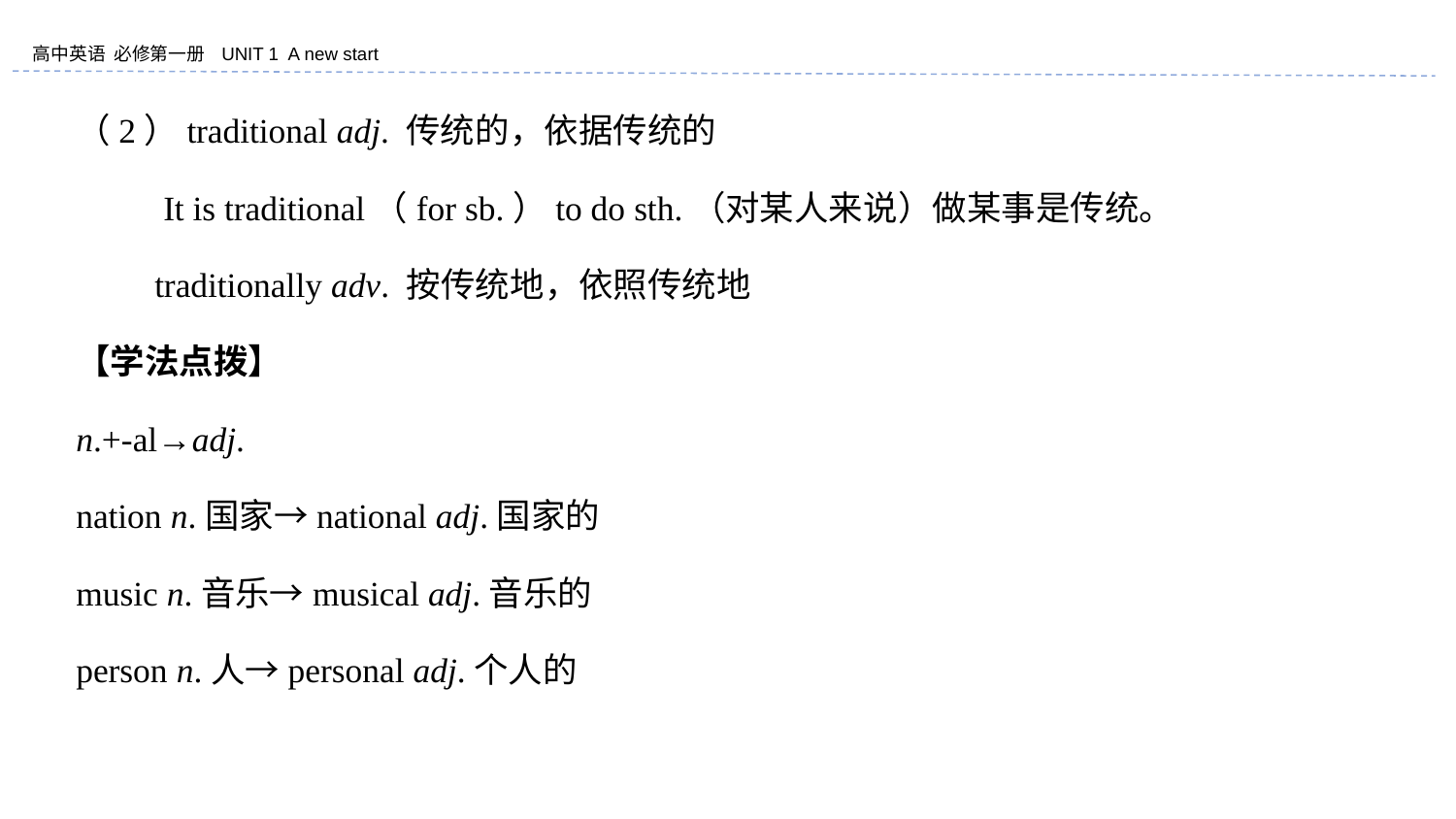

（2）traditional adj. 传统的，依据传统的
          It is traditional（for sb.）to do sth.（对某人来说）做某事是传统。
         traditionally adv. 按传统地，依照传统地
【学法点拨】
n.+-al→adj.
nation n.国家→national adj.国家的
music n.音乐→musical adj.音乐的
person n.人→personal adj.个人的